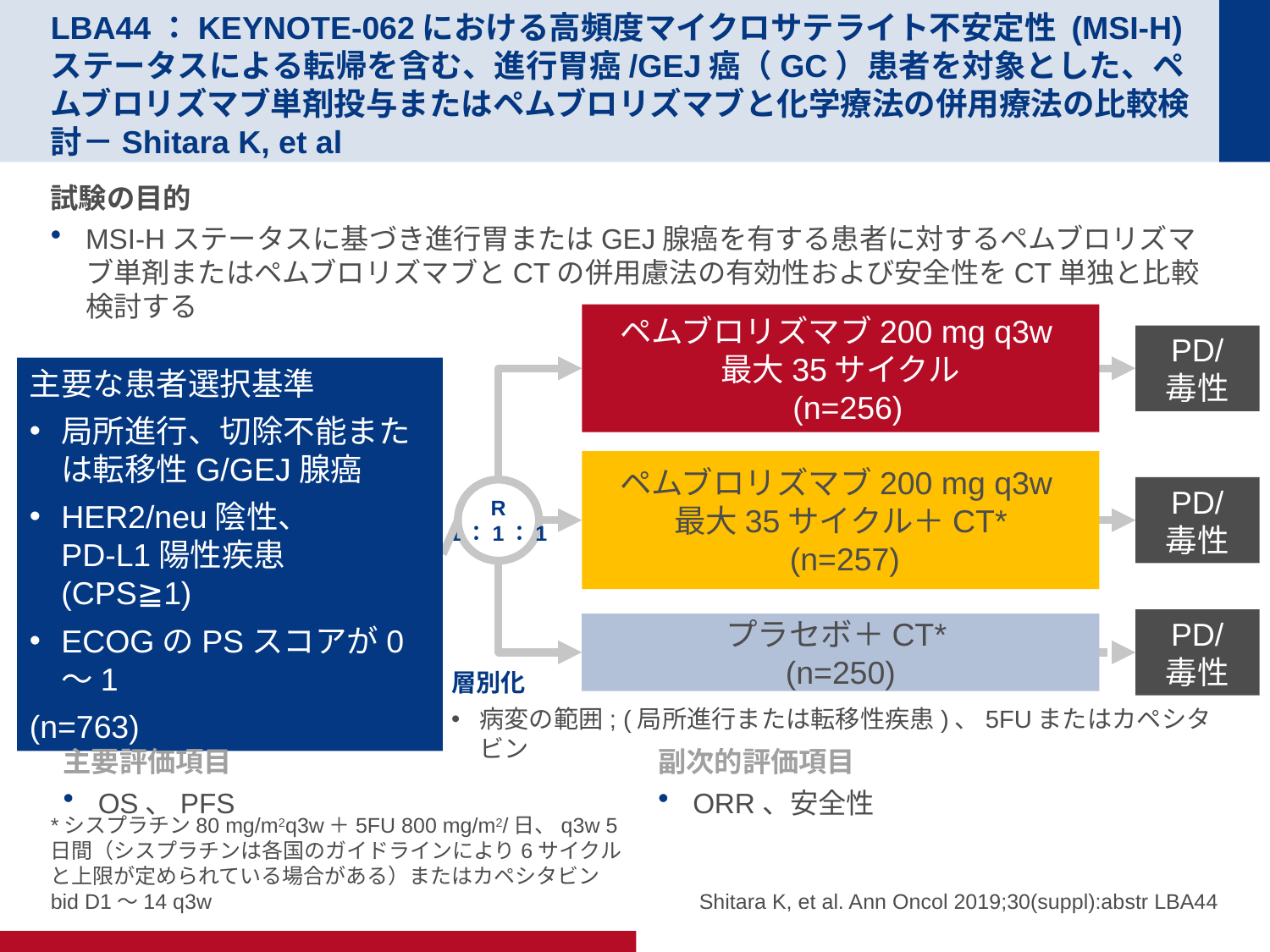

# LBA44：KEYNOTE-062における高頻度マイクロサテライト不安定性 (MSI-H) ステータスによる転帰を含む、進行胃癌/GEJ癌（GC）患者を対象とした、ペムブロリズマブ単剤投与またはペムブロリズマブと化学療法の併用療法の比較検討－Shitara K, et al
試験の目的
MSI-Hステータスに基づき進行胃またはGEJ腺癌を有する患者に対するペムブロリズマブ単剤またはペムブロリズマブとCTの併用慮法の有効性および安全性をCT単独と比較検討する
ペムブロリズマブ200 mg q3w
最大35サイクル
 (n=256)
PD/
毒性
主要な患者選択基準
局所進行、切除不能または転移性G/GEJ腺癌
HER2/neu陰性、
PD-L1陽性疾患 (CPS≧1)
ECOGのPSスコアが0～1
(n=763)
ペムブロリズマブ200 mg q3w
最大35サイクル＋CT*
 (n=257)
PD/
毒性
R
1：1：1
PD/
毒性
プラセボ＋CT*
(n=250)
層別化
病変の範囲; (局所進行または転移性疾患)、5FUまたはカペシタビン
主要評価項目
OS、PFS
副次的評価項目
ORR、安全性
*シスプラチン80 mg/m2q3w＋5FU 800 mg/m2/日、q3w 5日間（シスプラチンは各国のガイドラインにより6サイクルと上限が定められている場合がある）またはカペシタビンbid D1～14 q3w
Shitara K, et al. Ann Oncol 2019;30(suppl):abstr LBA44